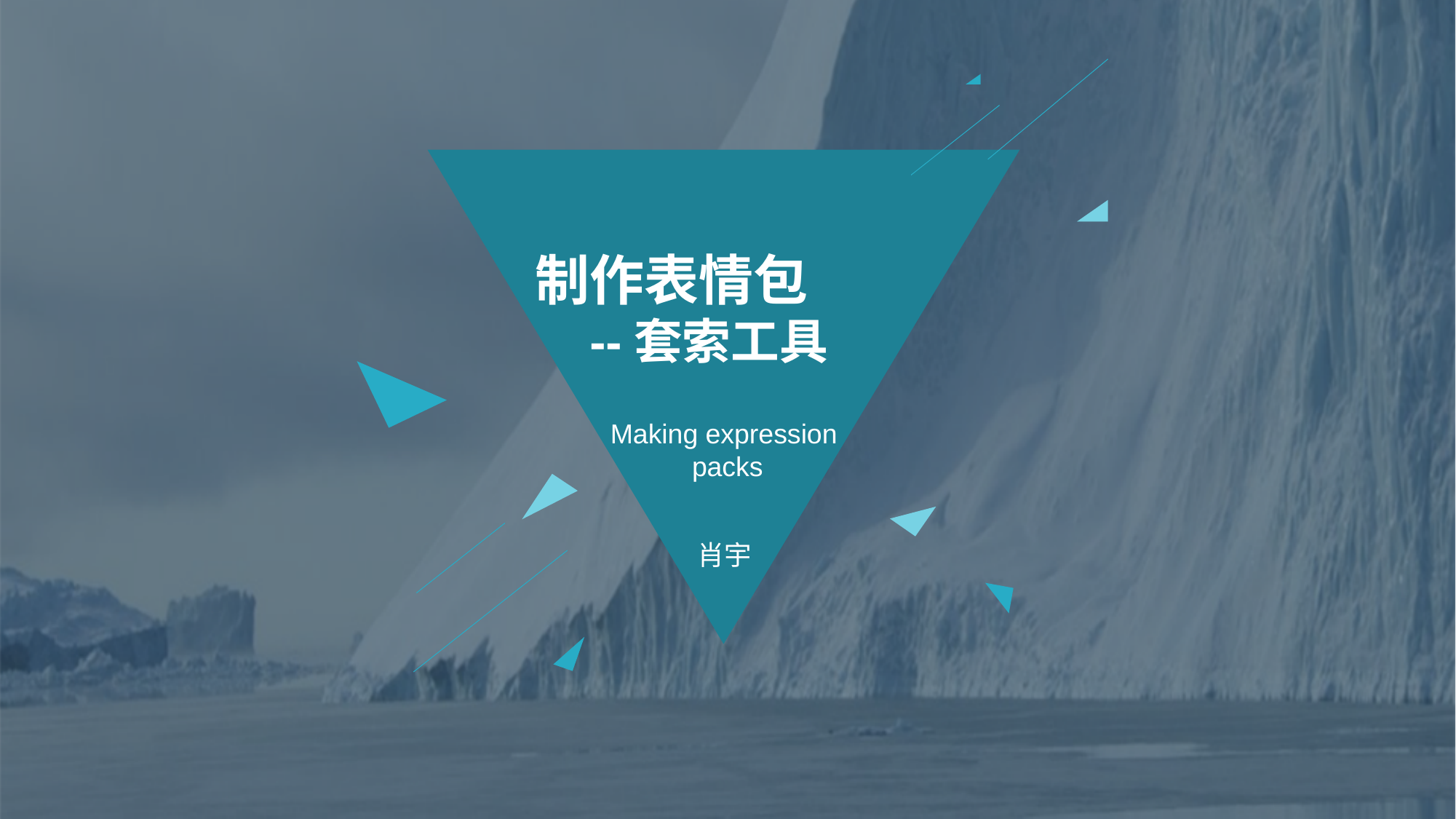

# 制作表情包 --套索工具

Making expression
packs
肖宇